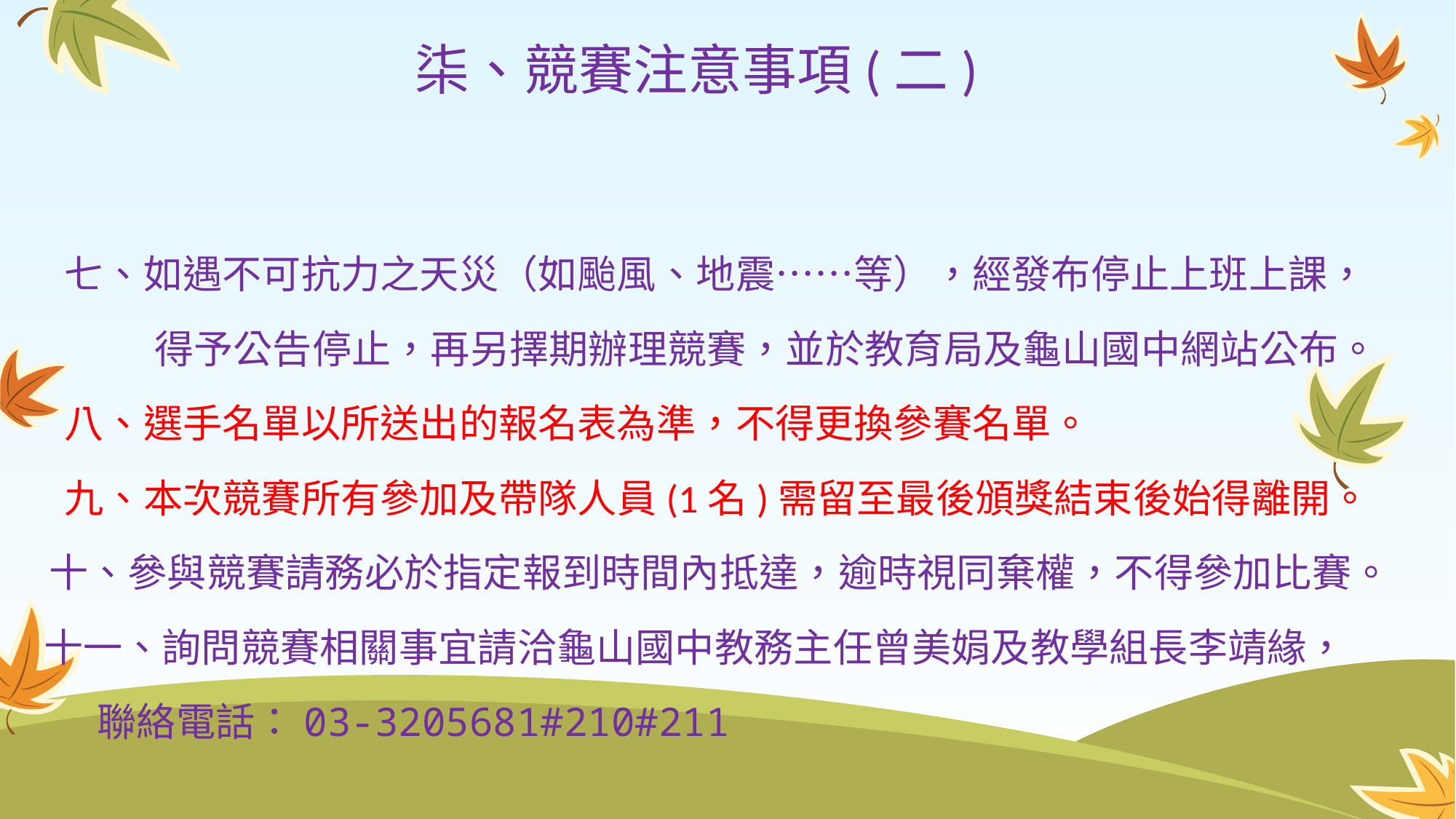

# 柒、競賽注意事項(二)
七、如遇不可抗力之天災（如颱風、地震……等），經發布停止上班上課，
         得予公告停止，再另擇期辦理競賽，並於教育局及龜山國中網站公布。
八、選手名單以所送出的報名表為準，不得更換參賽名單。
九、本次競賽所有參加及帶隊人員(1名)需留至最後頒獎結束後始得離開。
  十、參與競賽請務必於指定報到時間內抵達，逾時視同棄權，不得參加比賽。
  十一、詢問競賽相關事宜請洽龜山國中教務主任曾美娟及教學組長李靖緣，
        聯絡電話：03-3205681#210#211